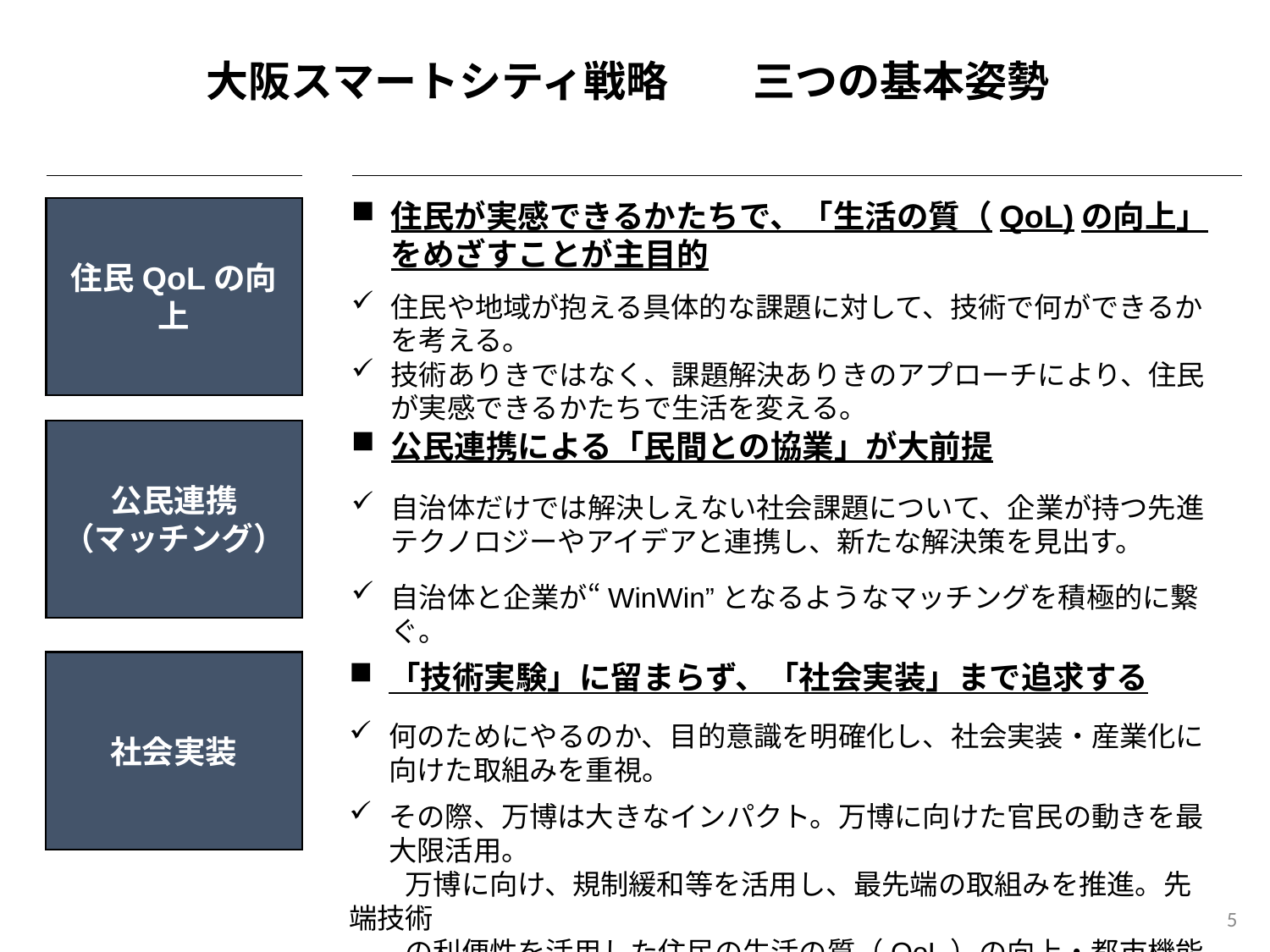

大阪スマートシティ戦略　　三つの基本姿勢
住民が実感できるかたちで、「生活の質（QoL)の向上」をめざすことが主目的

住民や地域が抱える具体的な課題に対して、技術で何ができるかを考える。
技術ありきではなく、課題解決ありきのアプローチにより、住民が実感できるかたちで生活を変える。
住民QoLの向上
公民連携
（マッチング）
公民連携による「民間との協業」が大前提

自治体だけでは解決しえない社会課題について、企業が持つ先進テクノロジーやアイデアと連携し、新たな解決策を見出す。

自治体と企業が“WinWin”となるようなマッチングを積極的に繋ぐ。
「技術実験」に留まらず、「社会実装」まで追求する

何のためにやるのか、目的意識を明確化し、社会実装・産業化に向けた取組みを重視。

その際、万博は大きなインパクト。万博に向けた官民の動きを最大限活用。
　　万博に向け、規制緩和等を活用し、最先端の取組みを推進。先端技術
　　の利便性を活用した住民の生活の質（QoL）の向上・都市機能の強化
　　を目指す。
社会実装
5